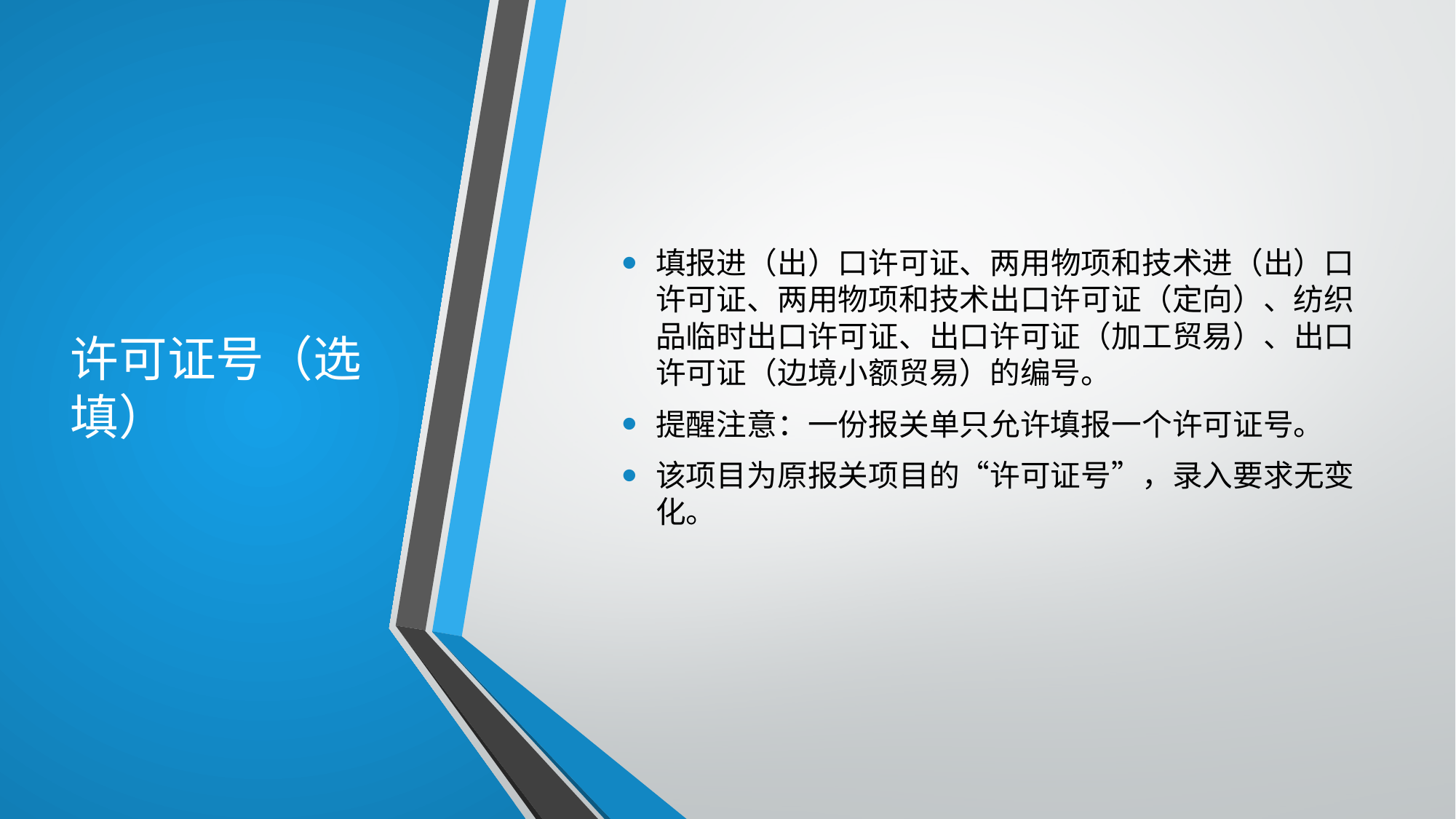

# 许可证号（选填）
填报进（出）口许可证、两用物项和技术进（出）口许可证、两用物项和技术出口许可证（定向）、纺织品临时出口许可证、出口许可证（加工贸易）、出口许可证（边境小额贸易）的编号。
提醒注意：一份报关单只允许填报一个许可证号。
该项目为原报关项目的“许可证号”，录入要求无变化。